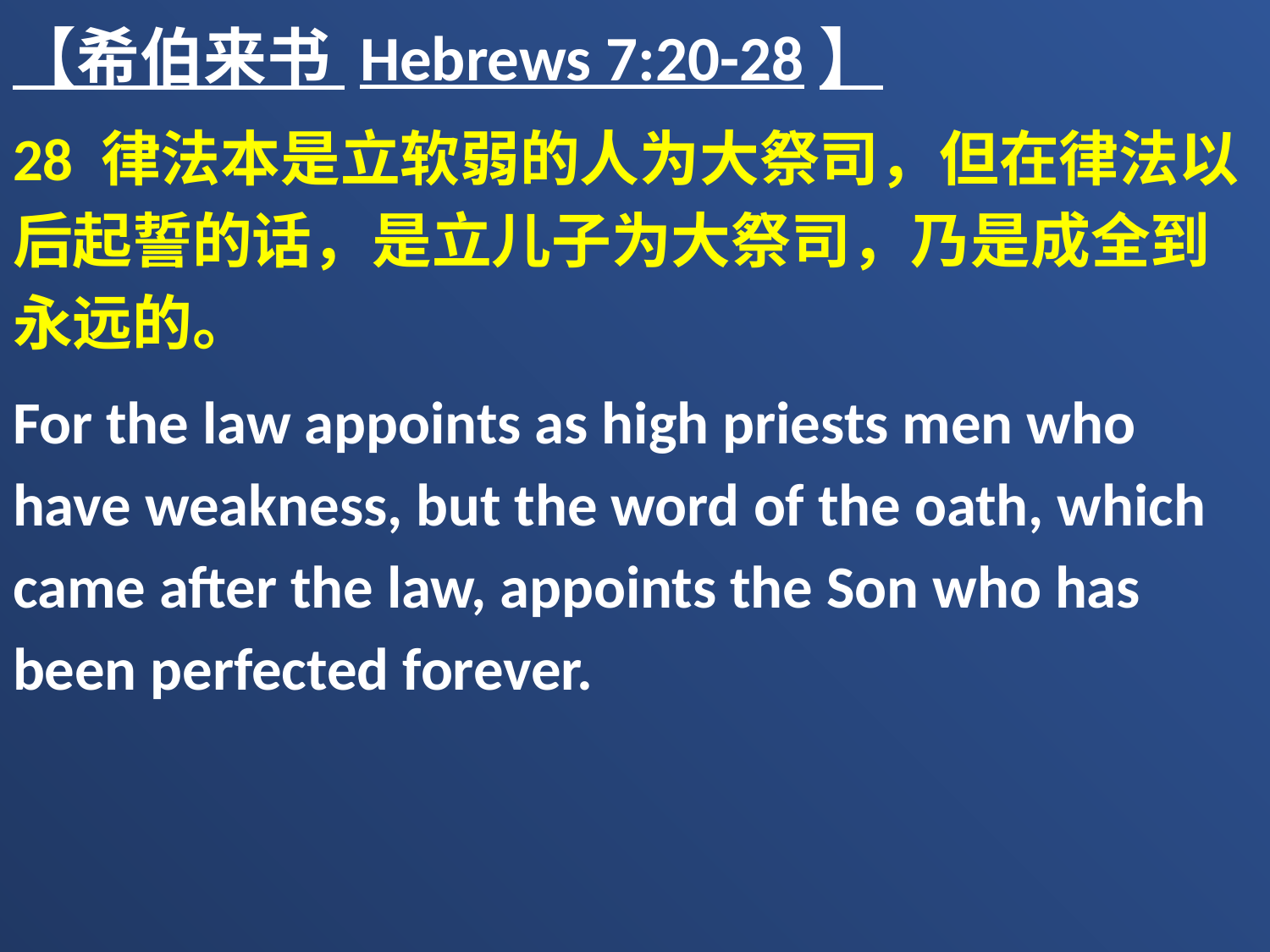

【希伯来书 Hebrews 7:20-28】
28 律法本是立软弱的人为大祭司，但在律法以后起誓的话，是立儿子为大祭司，乃是成全到永远的。
For the law appoints as high priests men who have weakness, but the word of the oath, which came after the law, appoints the Son who has been perfected forever.